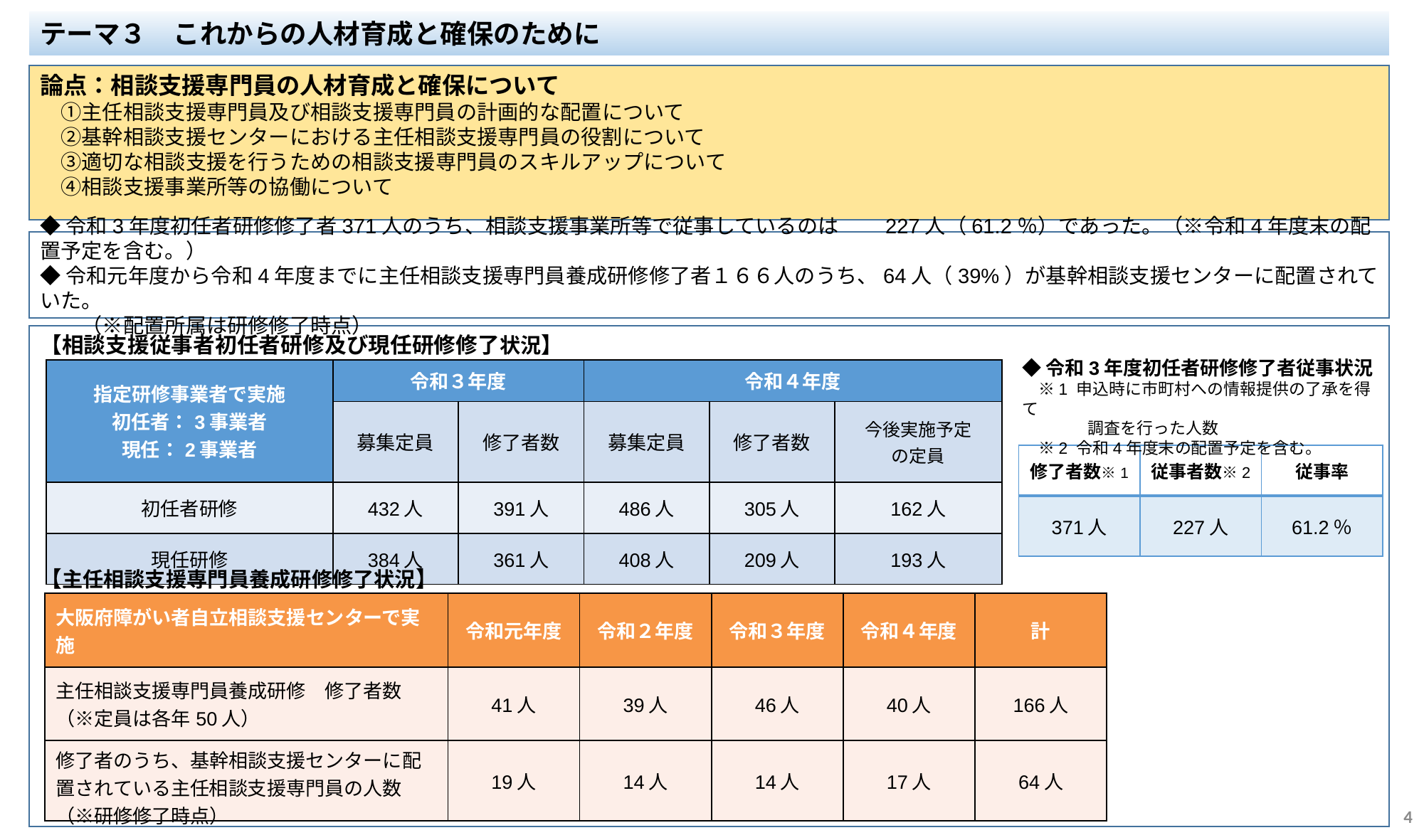

テーマ３　これからの人材育成と確保のために
論点：相談支援専門員の人材育成と確保について
　①主任相談支援専門員及び相談支援専門員の計画的な配置について
　②基幹相談支援センターにおける主任相談支援専門員の役割について
　③適切な相談支援を行うための相談支援専門員のスキルアップについて
　④相談支援事業所等の協働について
◆令和3年度初任者研修修了者371人のうち、相談支援事業所等で従事しているのは　　227人（61.2％）であった。（※令和4年度末の配置予定を含む。）
◆令和元年度から令和4年度までに主任相談支援専門員養成研修修了者１６６人のうち、64人（39%）が基幹相談支援センターに配置されていた。
　　（※配置所属は研修修了時点）

【相談支援従事者初任者研修及び現任研修修了状況】
◆令和3年度初任者研修修了者従事状況
　※1 申込時に市町村への情報提供の了承を得て
　　　　調査を行った人数
　※2 令和4年度末の配置予定を含む。
| 指定研修事業者で実施 初任者：3事業者 現任：2事業者 | 令和３年度 |  | 令和４年度 |  |  |
| --- | --- | --- | --- | --- | --- |
|  | 募集定員 | 修了者数 | 募集定員 | 修了者数 | 今後実施予定 の定員 |
| 初任者研修 | 432人 | 391人 | 486人 | 305人 | 162人 |
| 現任研修 | 384人 | 361人 | 408人 | 209人 | 193人 |
| 修了者数※1 | 従事者数※2 | 従事率 |
| --- | --- | --- |
| 371人 | 227人 | 61.2％ |
【主任相談支援専門員養成研修修了状況】
| 大阪府障がい者自立相談支援センターで実施 | 令和元年度 | 令和２年度 | 令和３年度 | 令和４年度 | 計 |
| --- | --- | --- | --- | --- | --- |
| 主任相談支援専門員養成研修　修了者数 （※定員は各年50人） | 41人 | 39人 | 46人 | 40人 | 166人 |
| 修了者のうち、基幹相談支援センターに配置されている主任相談支援専門員の人数 （※研修修了時点） | 19人 | 14人 | 14人 | 17人 | 64人 |
4